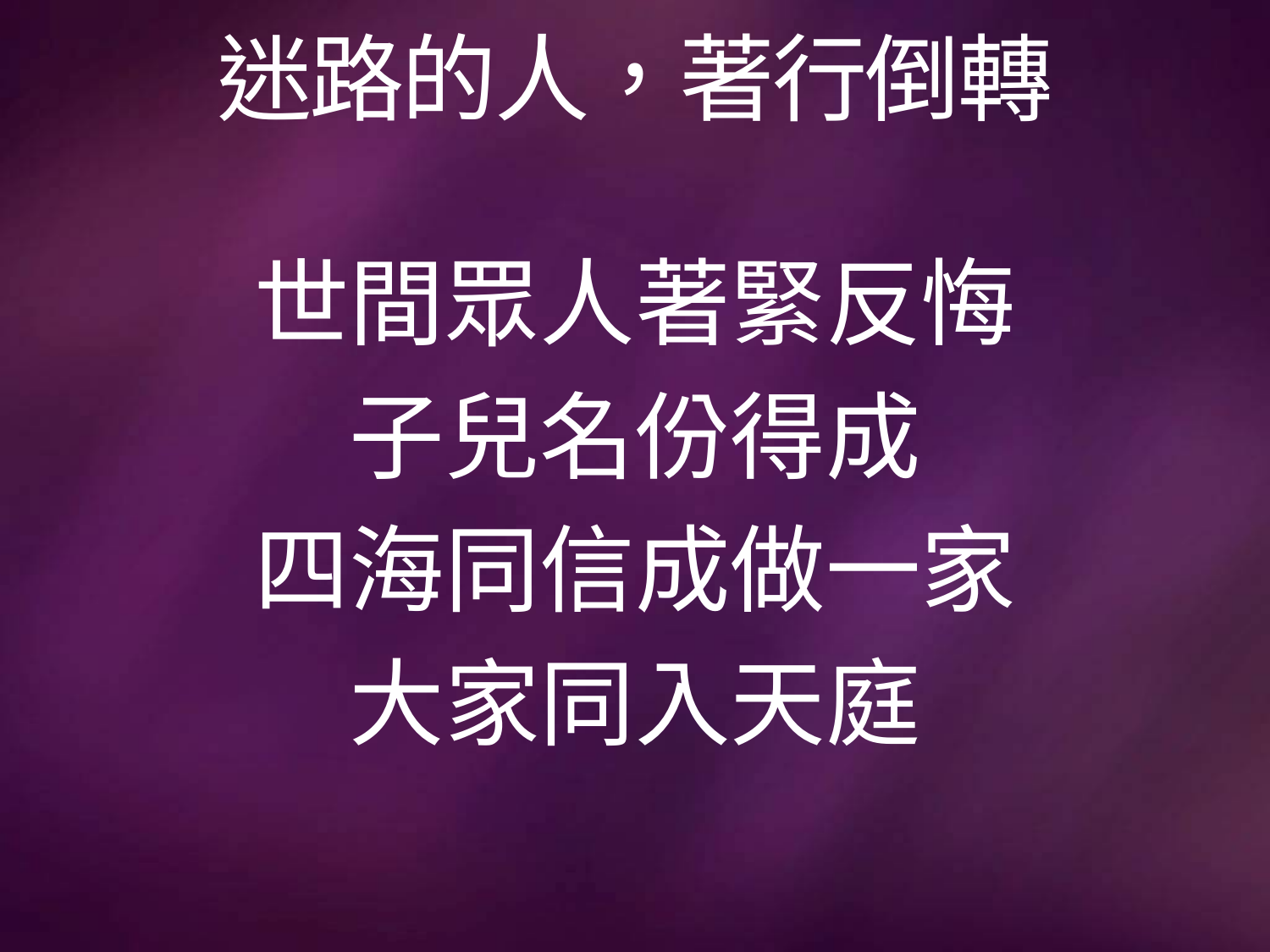

# 迷路的人，著行倒轉
世間眾人著緊反悔
子兒名份得成
四海同信成做一家
大家同入天庭